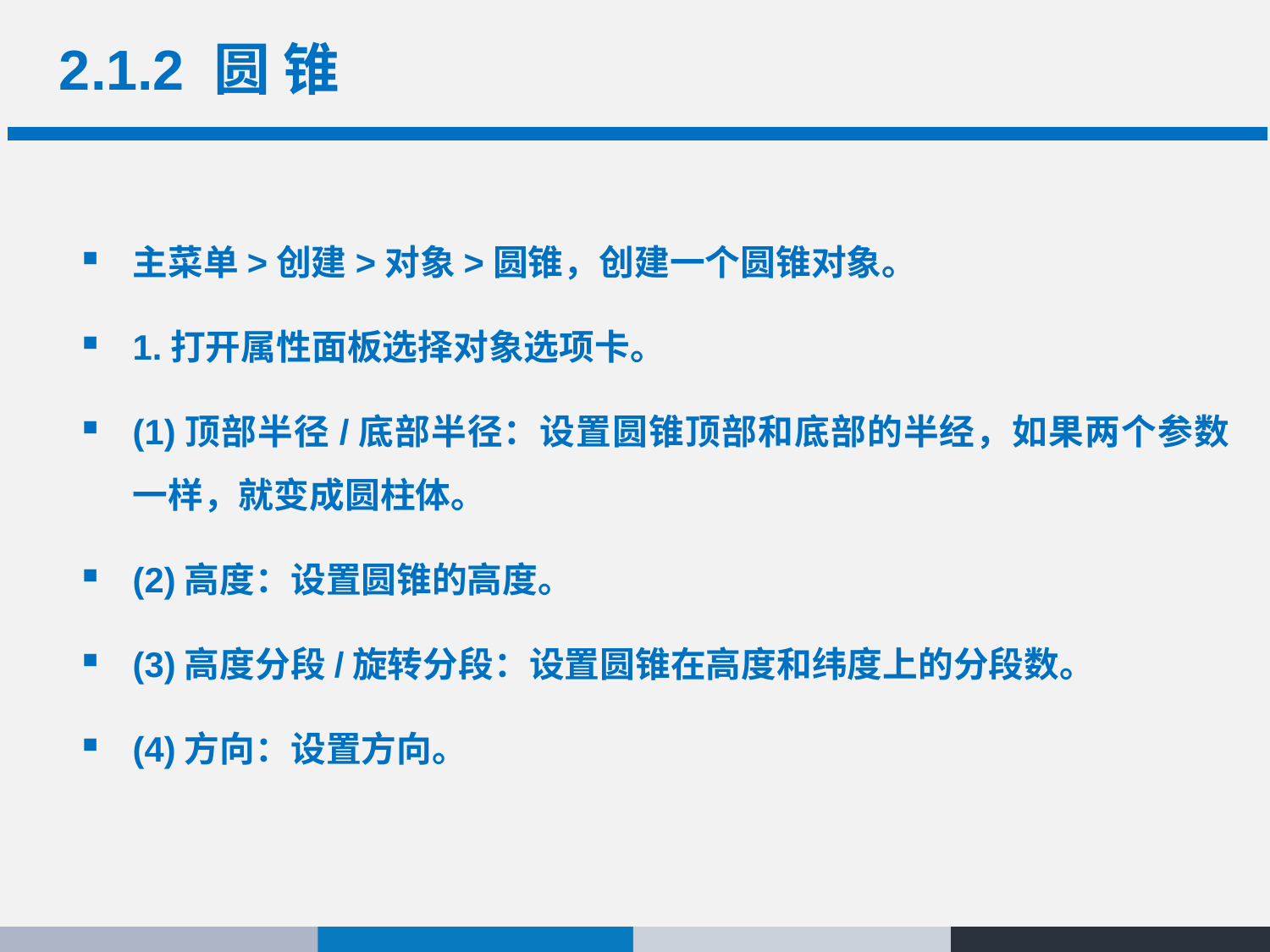

# 2.1.2 圆 锥
主菜单>创建>对象>圆锥，创建一个圆锥对象。
1.打开属性面板选择对象选项卡。
(1)顶部半径/底部半径：设置圆锥顶部和底部的半经，如果两个参数一样，就变成圆柱体。
(2)高度：设置圆锥的高度。
(3)高度分段/旋转分段：设置圆锥在高度和纬度上的分段数。
(4)方向：设置方向。